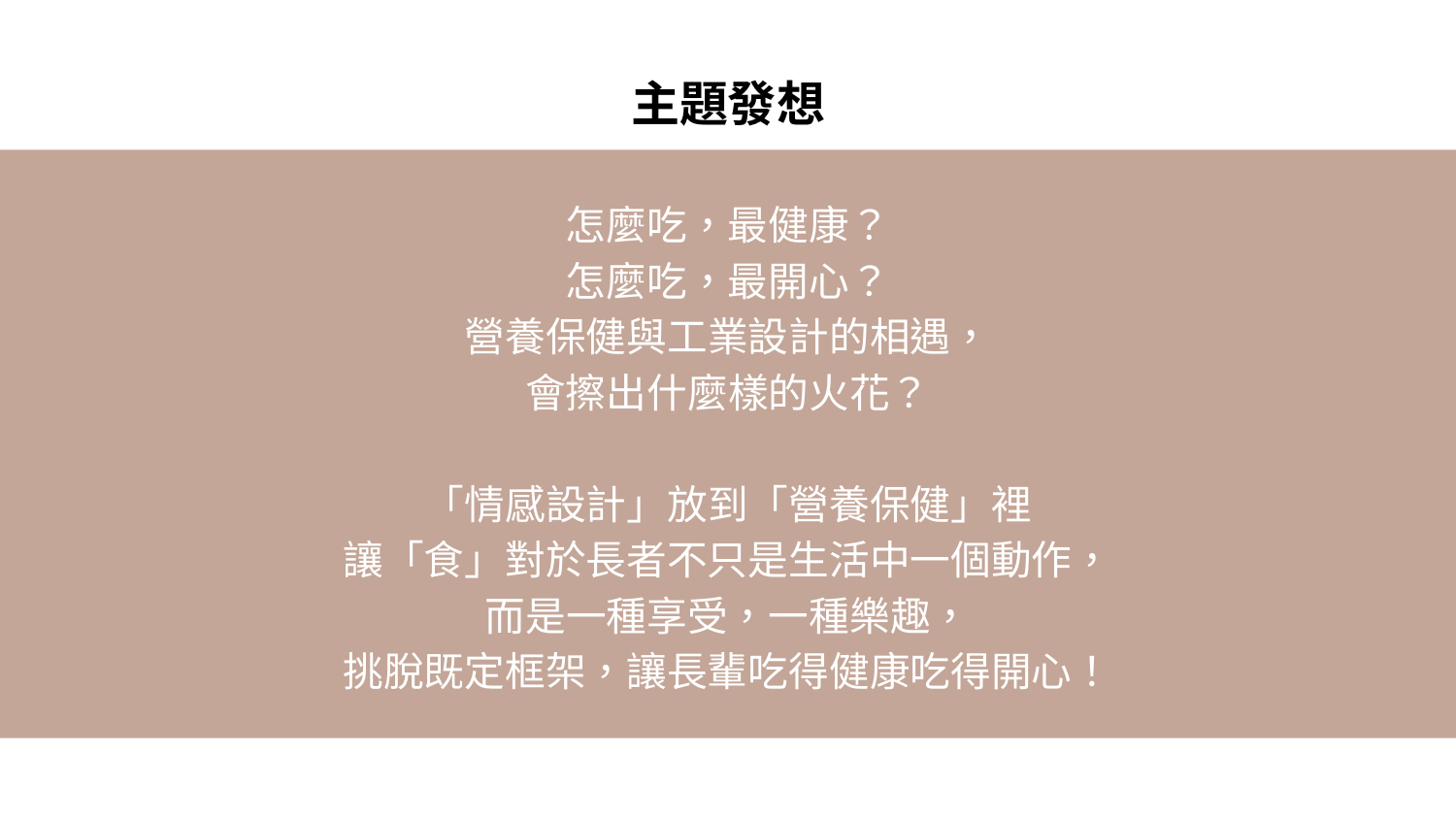

# 主題發想
怎麼吃，最健康？
怎麼吃，最開心？
營養保健與工業設計的相遇，
會擦出什麼樣的火花？

「情感設計」放到「營養保健」裡
讓「食」對於長者不只是生活中一個動作，
而是一種享受，一種樂趣，
挑脫既定框架，讓長輩吃得健康吃得開心！